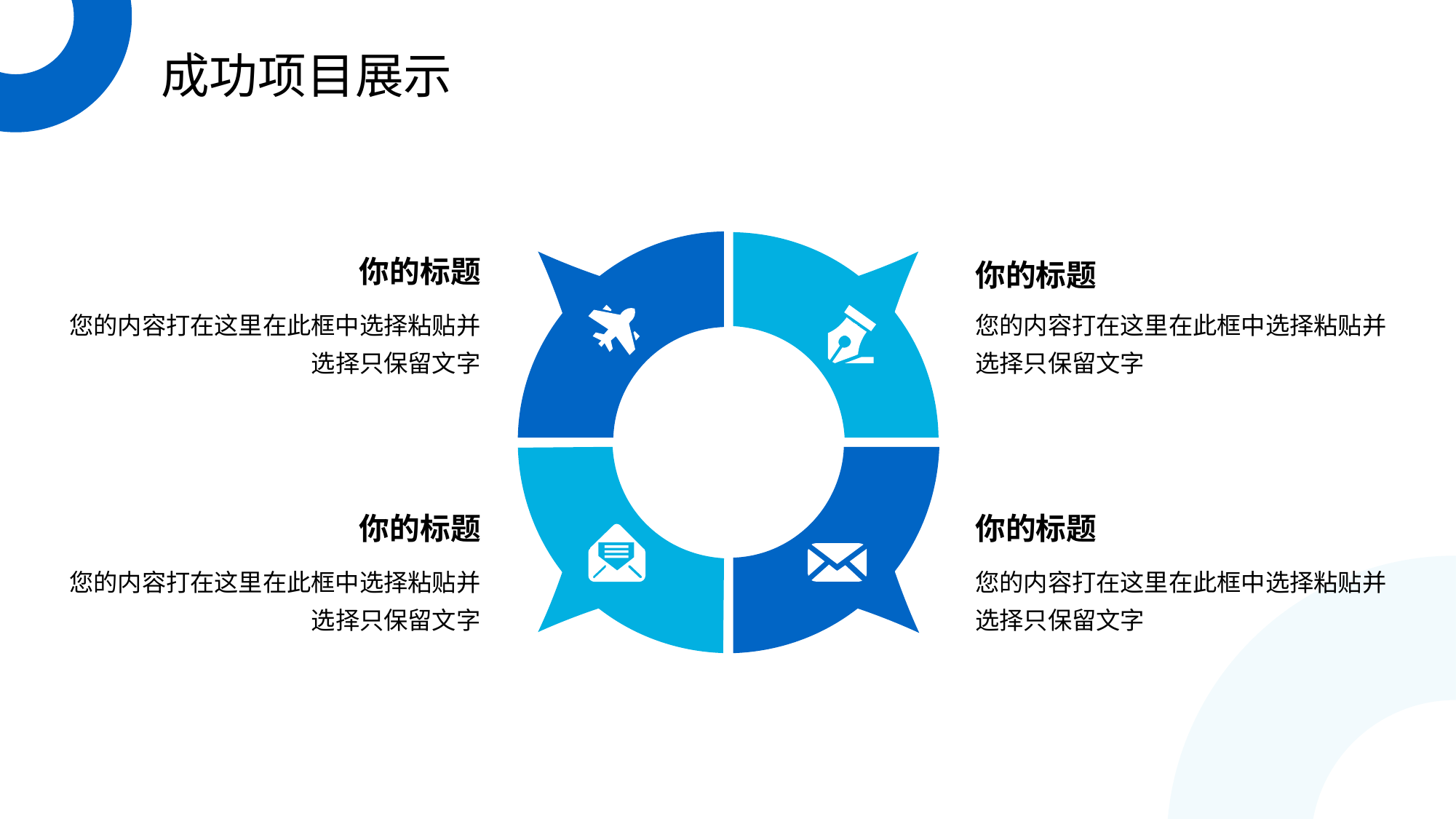

# 成功项目展示

你的标题
您的内容打在这里在此框中选择粘贴并选择只保留文字
你的标题
您的内容打在这里在此框中选择粘贴并选择只保留文字
你的标题
您的内容打在这里在此框中选择粘贴并选择只保留文字
你的标题
您的内容打在这里在此框中选择粘贴并选择只保留文字